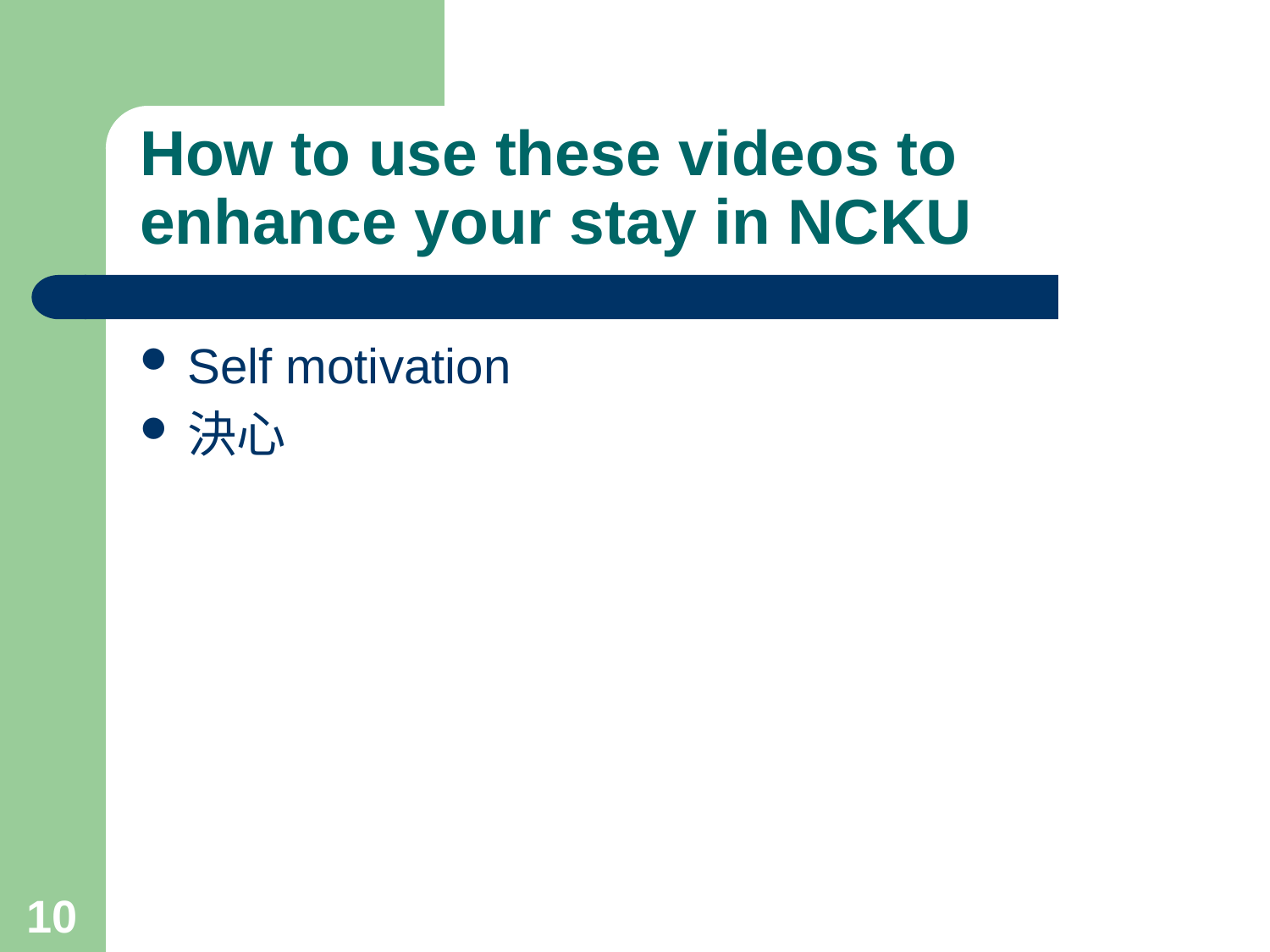

# How to use these videos to enhance your stay in NCKU
Self motivation
決心

10